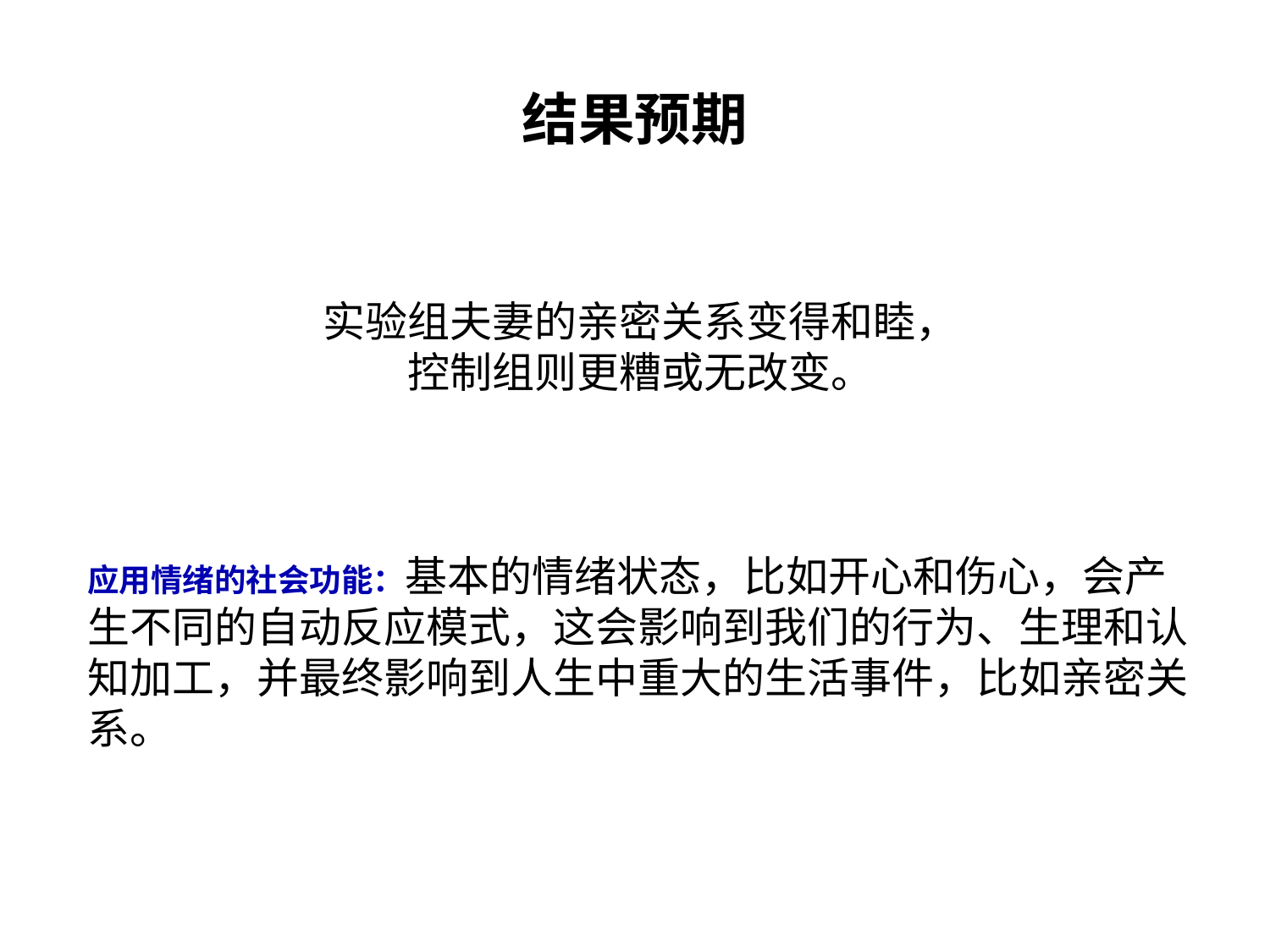

# 结果预期

实验组夫妻的亲密关系变得和睦，
控制组则更糟或无改变。
应用情绪的社会功能：基本的情绪状态，比如开心和伤心，会产生不同的自动反应模式，这会影响到我们的行为、生理和认知加工，并最终影响到人生中重大的生活事件，比如亲密关系。